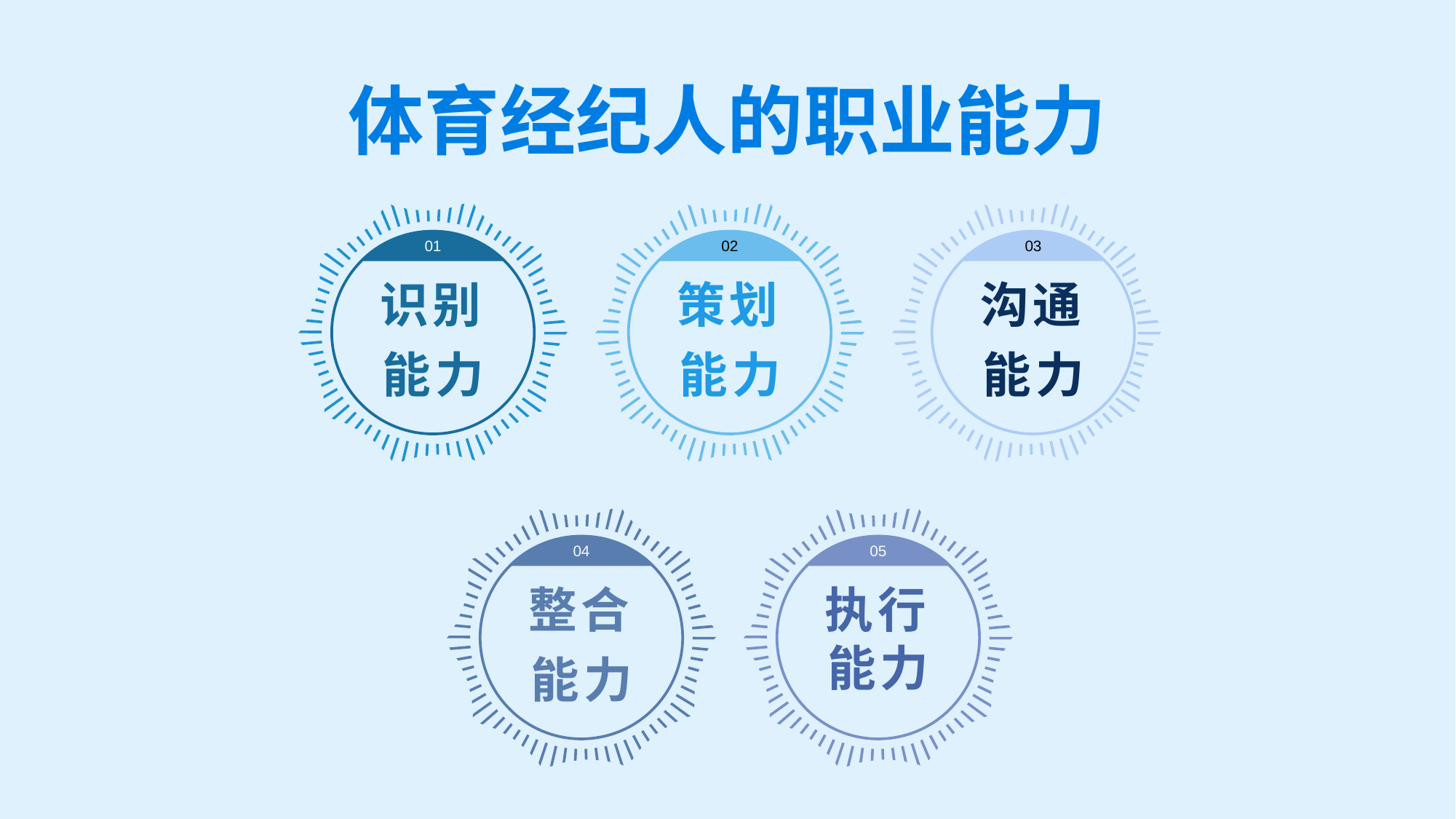

体育经纪人的职业能力

01

02

03
识别能力
策划能力
沟通能力

04

05

整合能力
执行能力